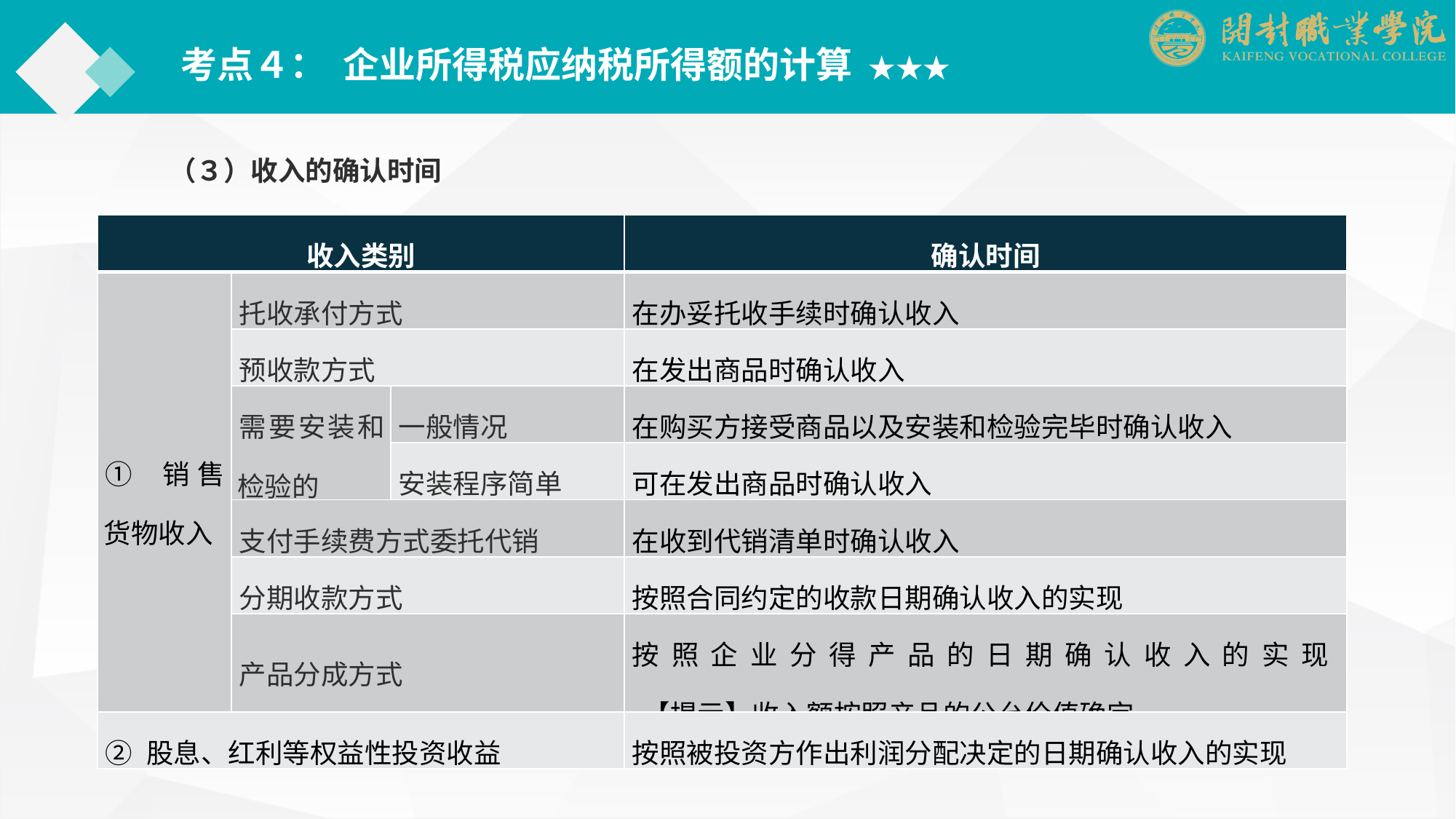

考点４：  企业所得税应纳税所得额的计算  ★★★
（３）收入的确认时间
| 收入类别 |  |  | 确认时间 |
| --- | --- | --- | --- |
| ① 销售货物收入 | 托收承付方式 |  | 在办妥托收手续时确认收入 |
|  | 预收款方式 |  | 在发出商品时确认收入 |
|  | 需要安装和检验的 | 一般情况 | 在购买方接受商品以及安装和检验完毕时确认收入 |
|  |  | 安装程序简单 | 可在发出商品时确认收入 |
|  | 支付手续费方式委托代销 |  | 在收到代销清单时确认收入 |
|  | 分期收款方式 |  | 按照合同约定的收款日期确认收入的实现 |
|  | 产品分成方式 |  | 按照企业分得产品的日期确认收入的实现 【提示】收入额按照产品的公允价值确定 |
| ② 股息、红利等权益性投资收益 |  |  | 按照被投资方作出利润分配决定的日期确认收入的实现 |